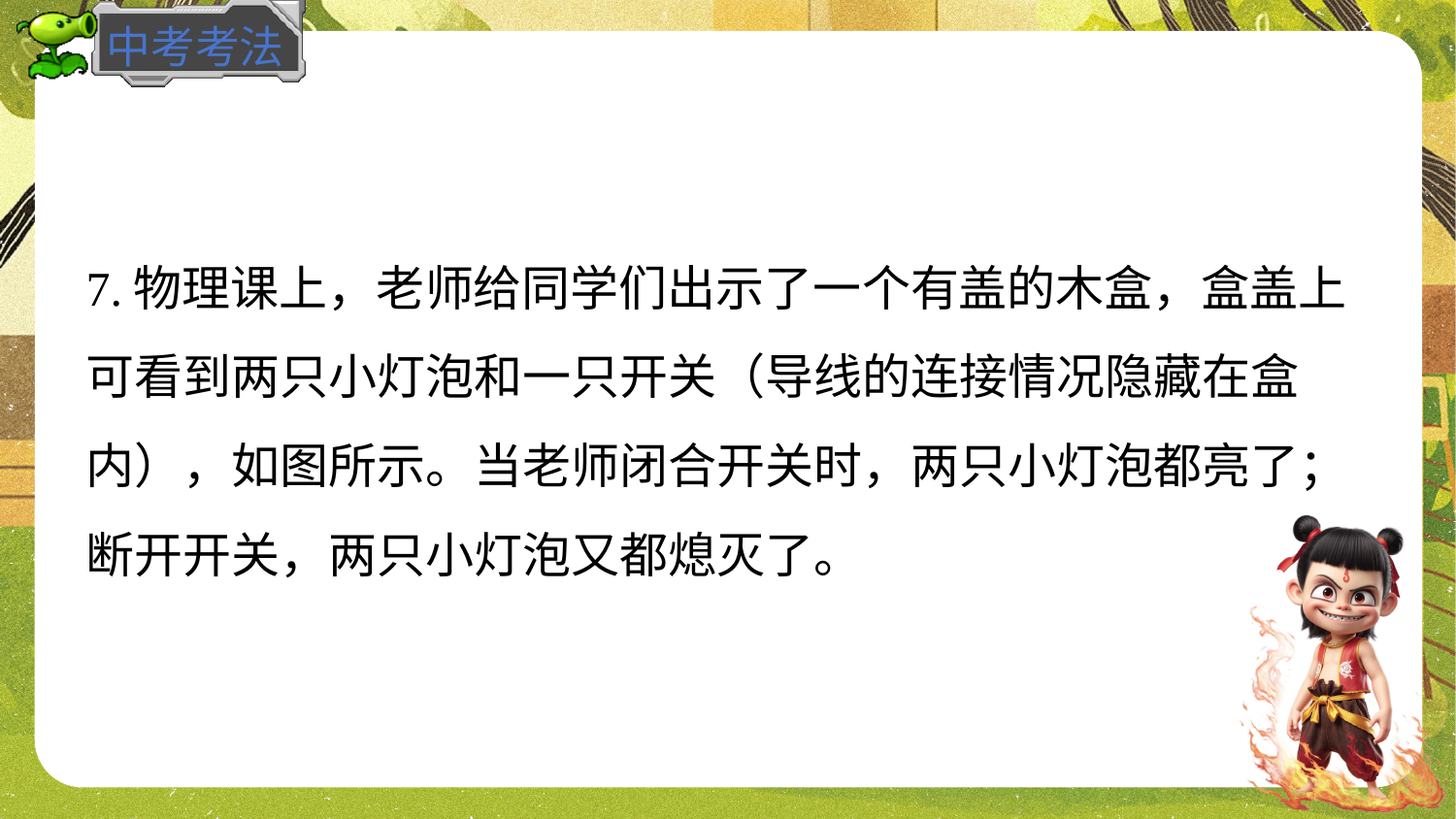

7.物理课上，老师给同学们出示了一个有盖的木盒，盒盖上
可看到两只小灯泡和一只开关（导线的连接情况隐藏在盒
内），如图所示。当老师闭合开关时，两只小灯泡都亮了；
断开开关，两只小灯泡又都熄灭了。